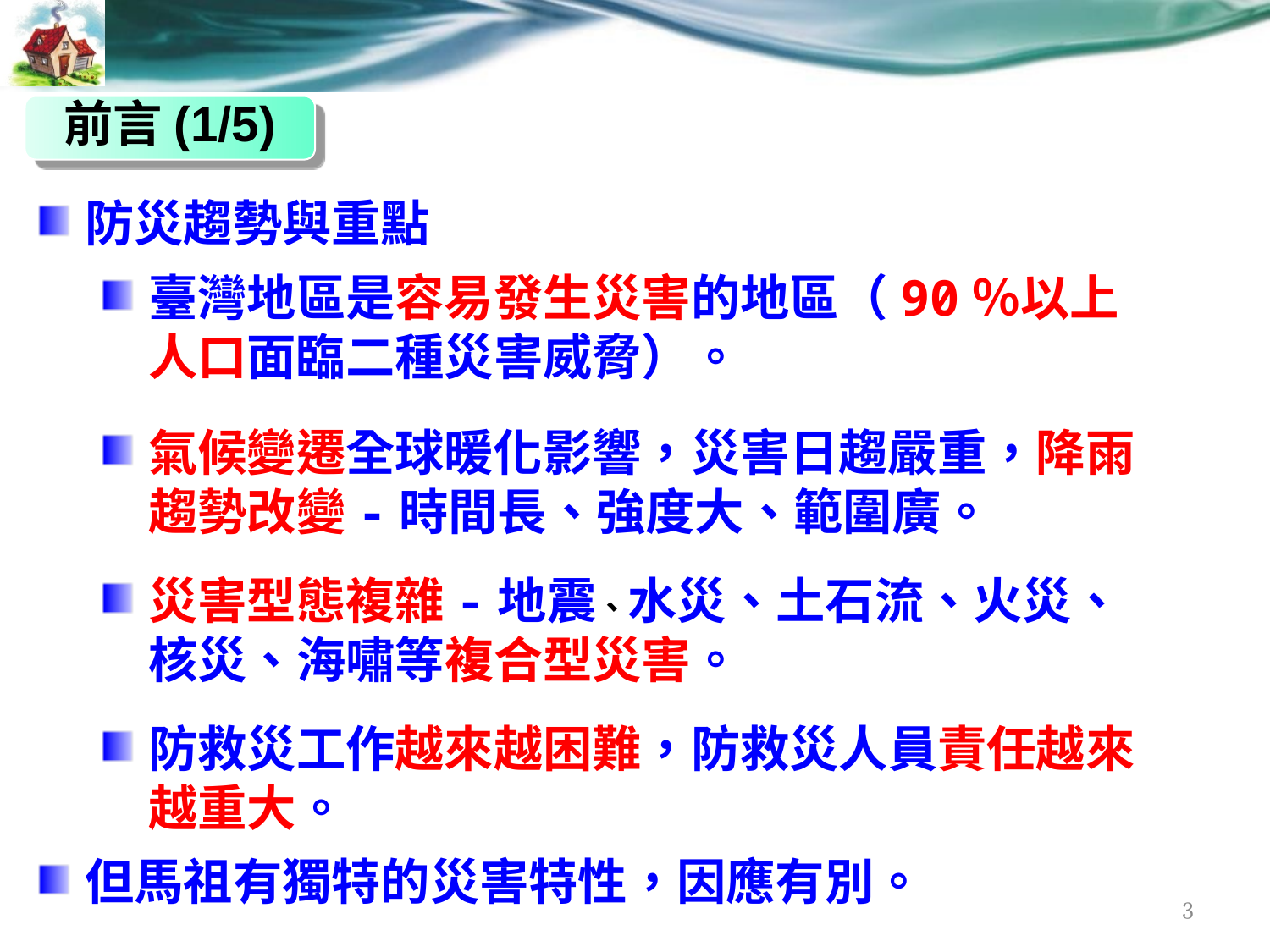

前言(1/5)

防災趨勢與重點
臺灣地區是容易發生災害的地區（90％以上人口面臨二種災害威脅）。

氣候變遷全球暖化影響，災害日趨嚴重，降雨趨勢改變-時間長、強度大、範圍廣。

災害型態複雜-地震、水災、土石流、火災、核災、海嘯等複合型災害。

防救災工作越來越困難，防救災人員責任越來越重大。
但馬祖有獨特的災害特性，因應有別。

3